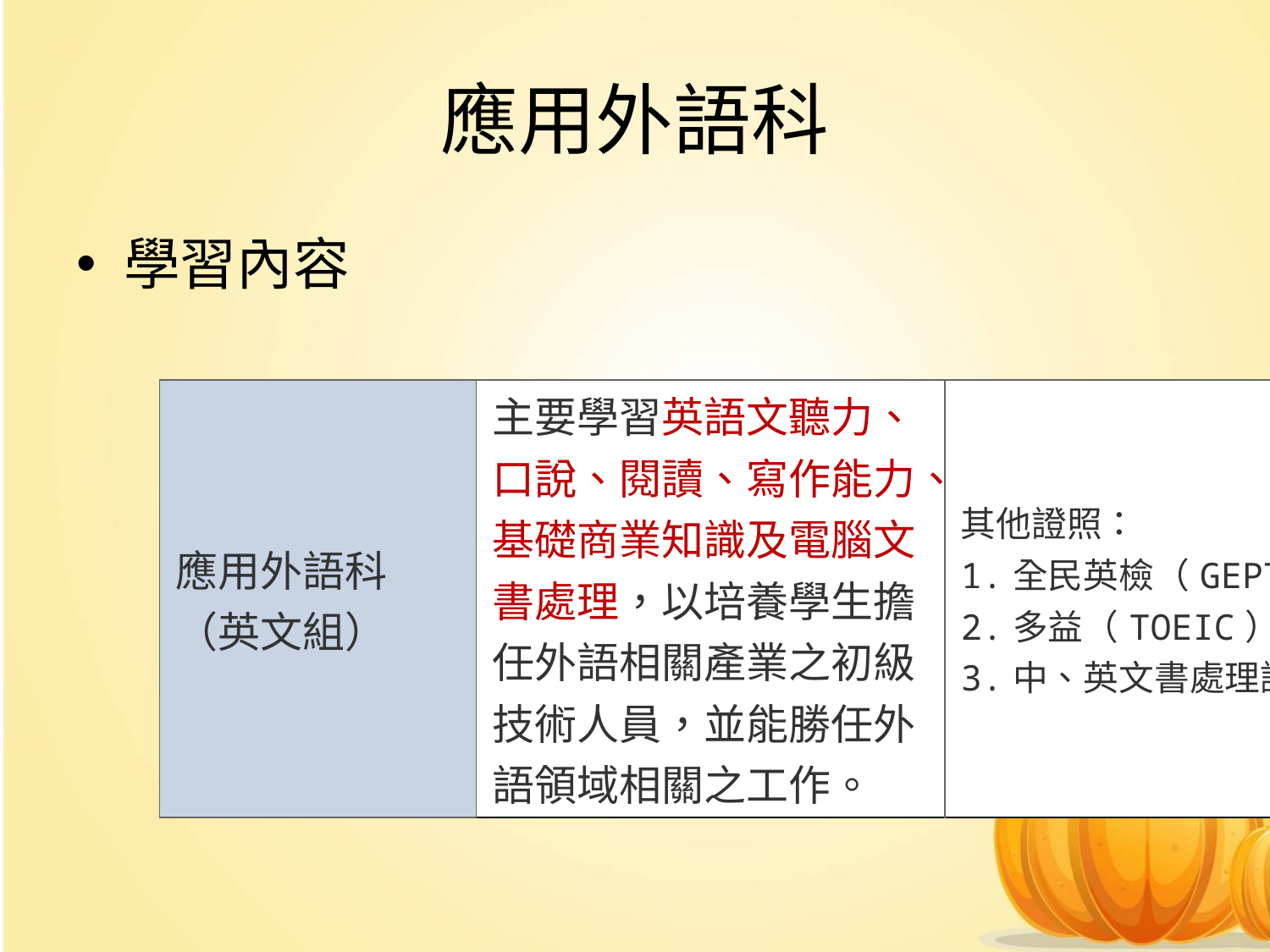

# 應用外語科
學習內容

| 應用外語科（英文組） | 主要學習英語文聽力、口說、閱讀、寫作能力、基礎商業知識及電腦文書處理，以培養學生擔任外語相關產業之初級技術人員，並能勝任外語領域相關之工作。 | 其他證照： 1.全民英檢（GEPT） 2.多益（TOEIC） 3.中、英文書處理證照 |
| --- | --- | --- |